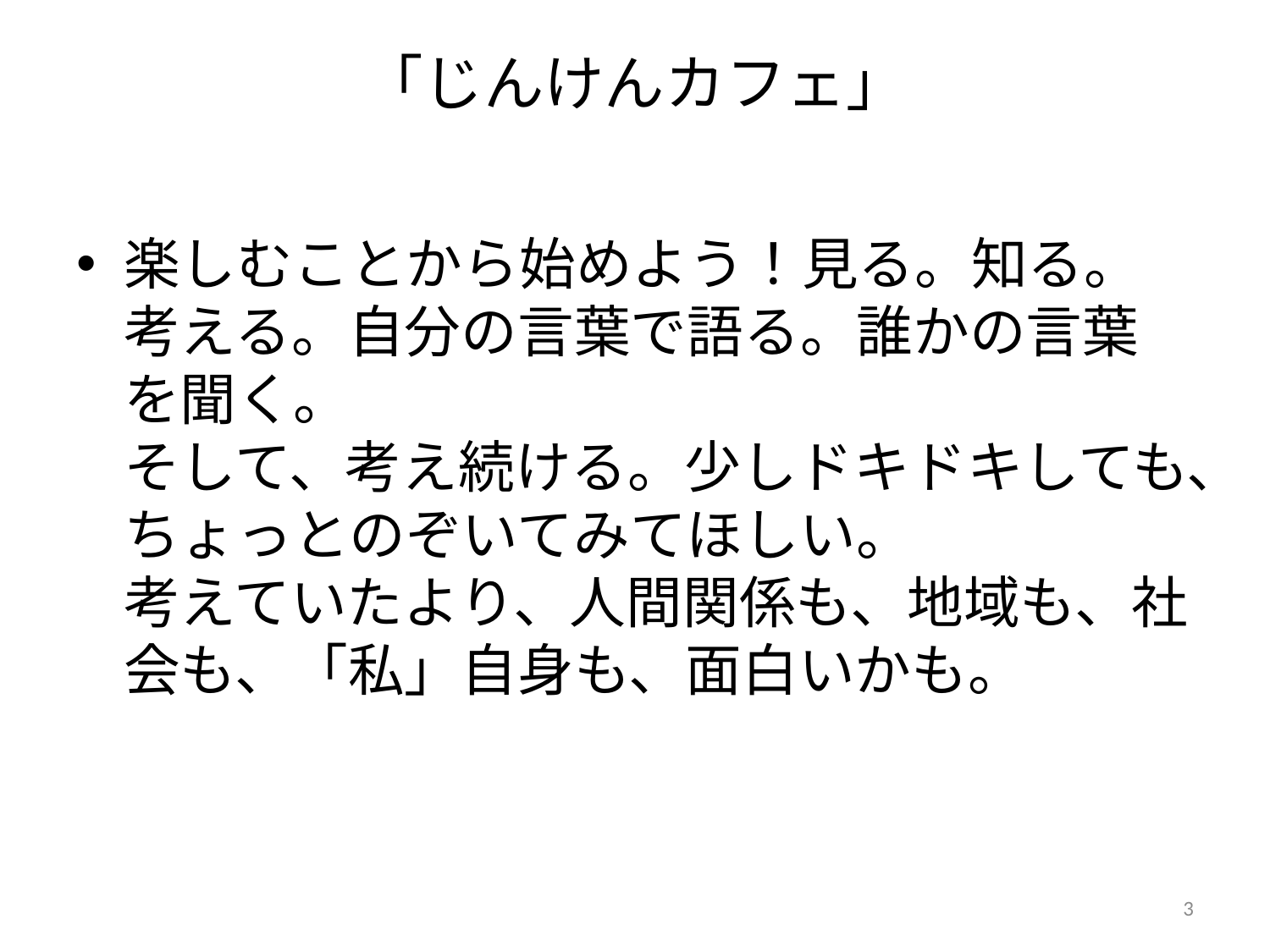

# 「じんけんカフェ」
楽しむことから始めよう！見る。知る。考える。自分の言葉で語る。誰かの言葉を聞く。
そして、考え続ける。少しドキドキしても、ちょっとのぞいてみてほしい。
考えていたより、人間関係も、地域も、社会も、「私」自身も、面白いかも。

3